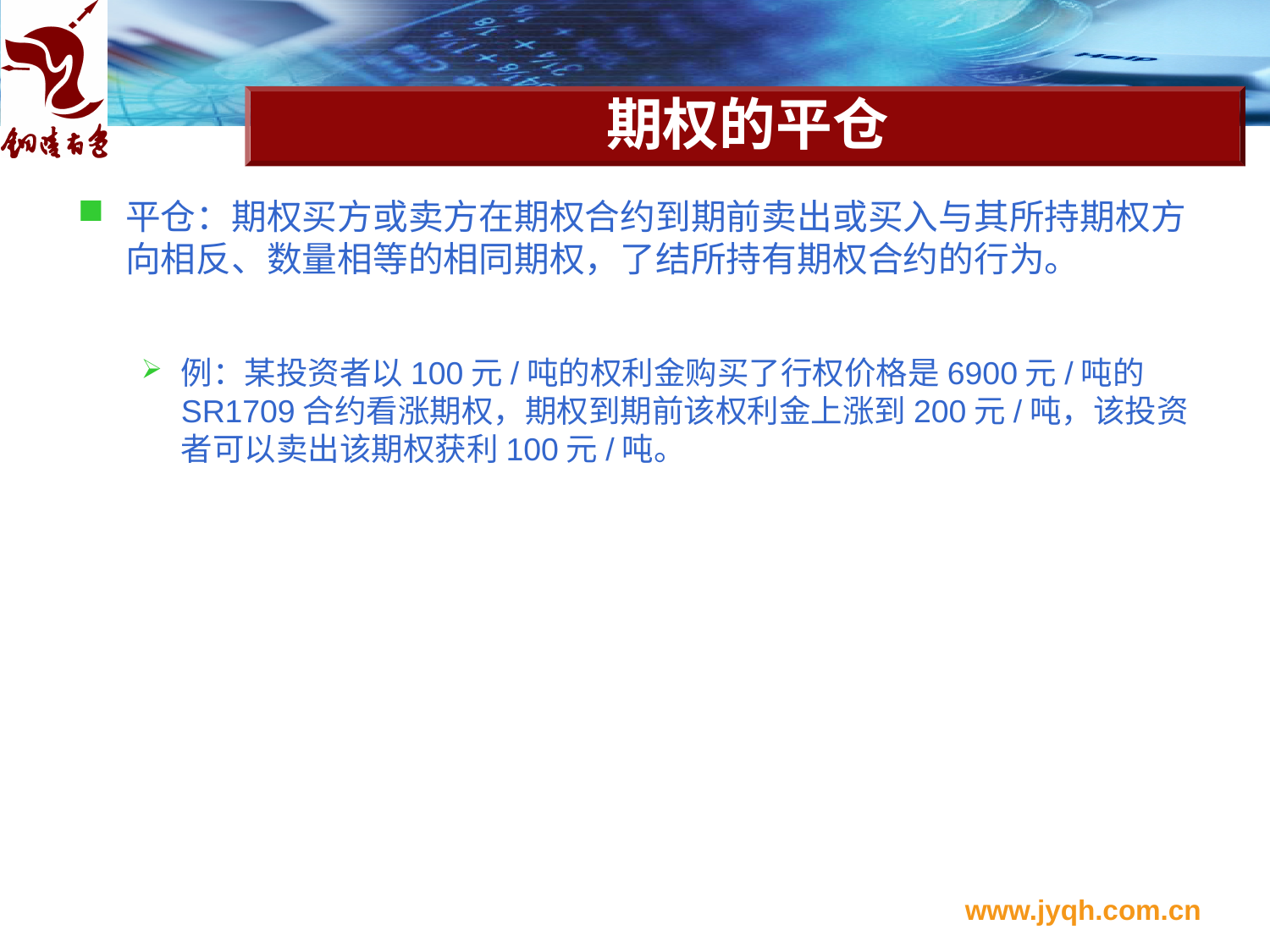

# 期权的平仓
平仓：期权买方或卖方在期权合约到期前卖出或买入与其所持期权方向相反、数量相等的相同期权，了结所持有期权合约的行为。

例：某投资者以100元/吨的权利金购买了行权价格是6900元/吨的SR1709合约看涨期权，期权到期前该权利金上涨到200元/吨，该投资者可以卖出该期权获利100元/吨。

www.jyqh.com.cn